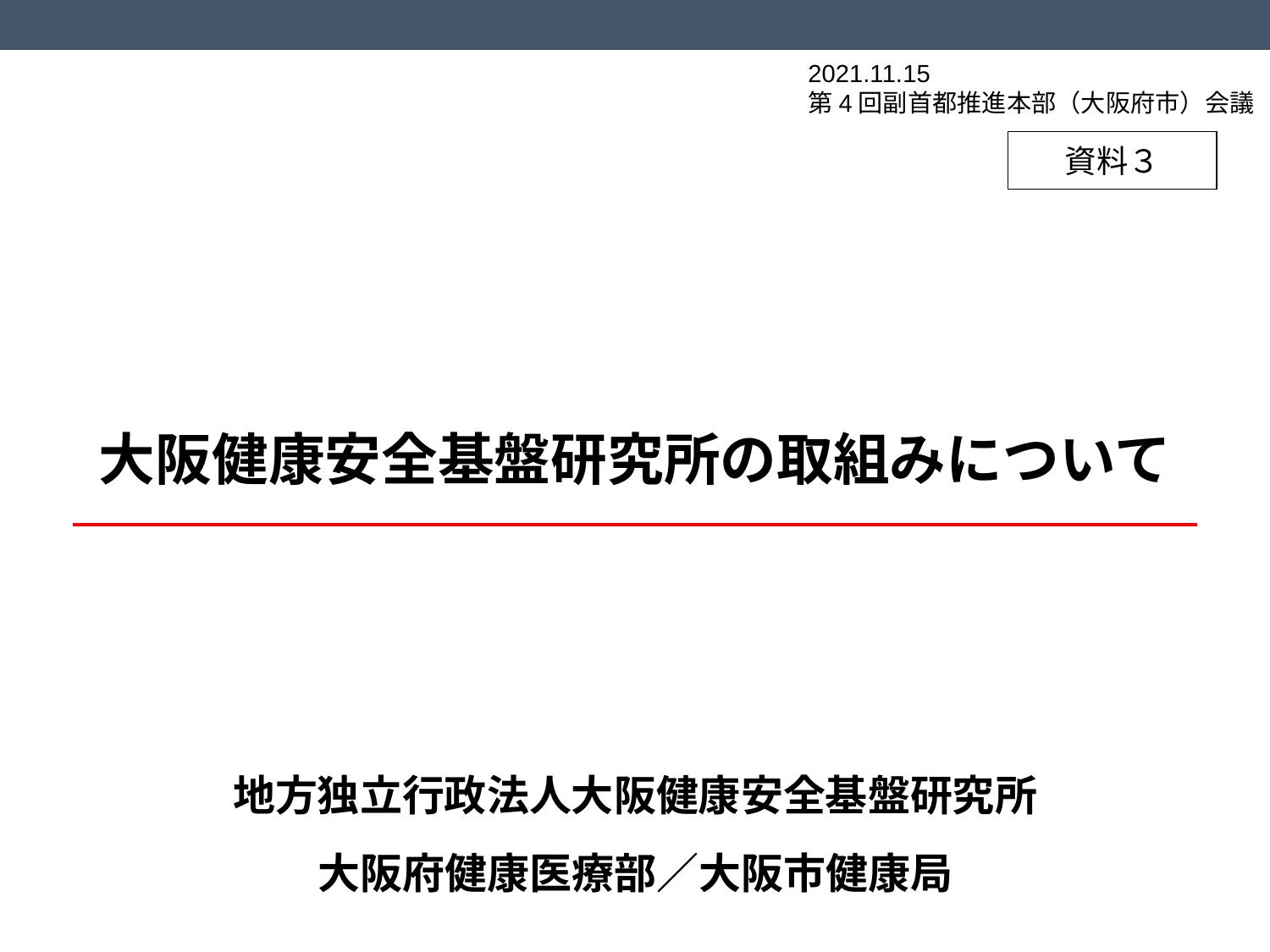

2021.11.15
第4回副首都推進本部（大阪府市）会議
資料３
大阪健康安全基盤研究所の取組みについて
地方独立行政法人大阪健康安全基盤研究所
大阪府健康医療部／大阪市健康局